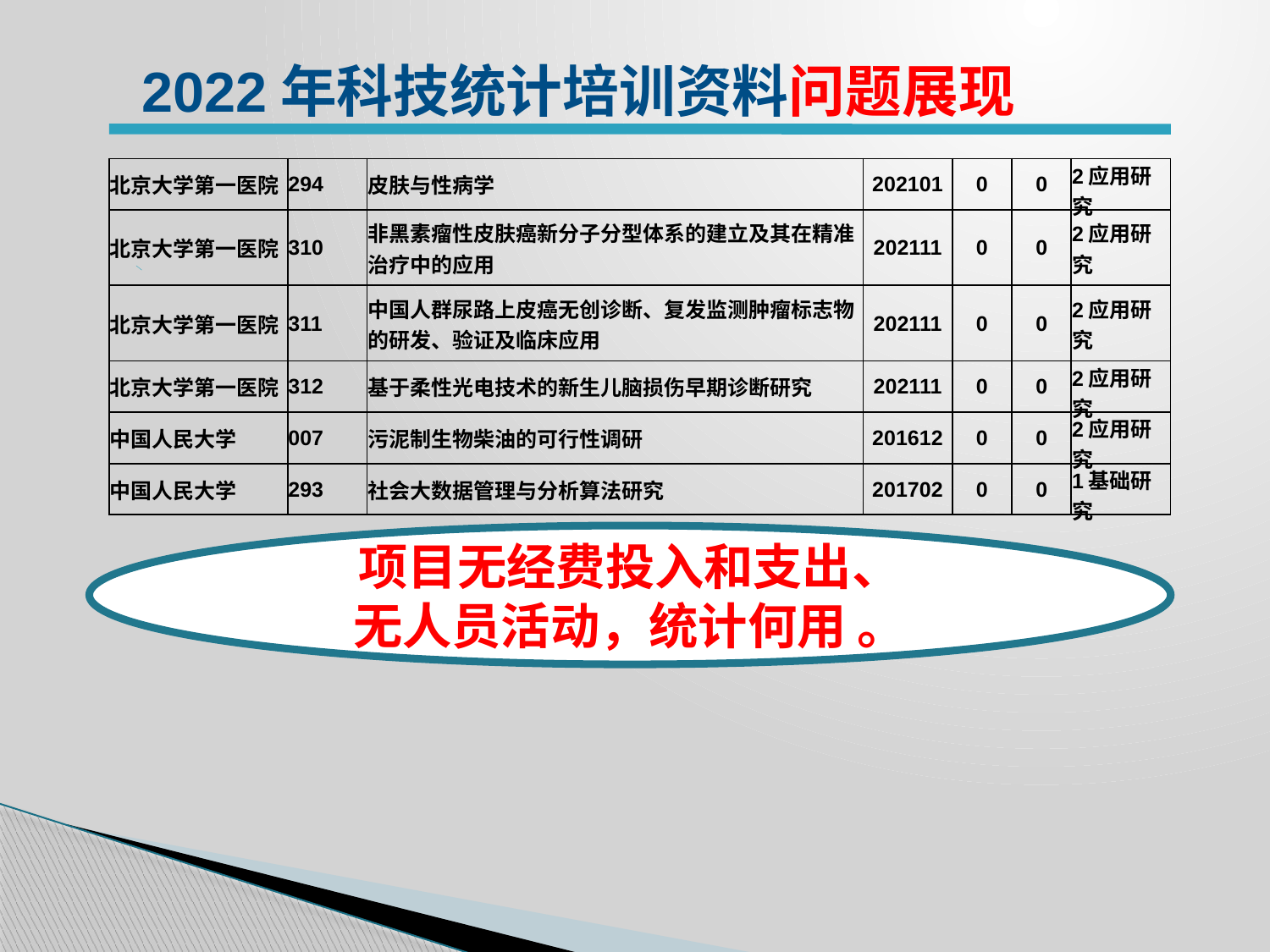

2022年科技统计培训资料问题展现
| 北京大学第一医院 | 294 | 皮肤与性病学 | 202101 | 0 | 0 | 2应用研究 |
| --- | --- | --- | --- | --- | --- | --- |
| 北京大学第一医院 | 310 | 非黑素瘤性皮肤癌新分子分型体系的建立及其在精准治疗中的应用 | 202111 | 0 | 0 | 2应用研究 |
| 北京大学第一医院 | 311 | 中国人群尿路上皮癌无创诊断、复发监测肿瘤标志物的研发、验证及临床应用 | 202111 | 0 | 0 | 2应用研究 |
| 北京大学第一医院 | 312 | 基于柔性光电技术的新生儿脑损伤早期诊断研究 | 202111 | 0 | 0 | 2应用研究 |
| 中国人民大学 | 007 | 污泥制生物柴油的可行性调研 | 201612 | 0 | 0 | 2应用研究 |
| 中国人民大学 | 293 | 社会大数据管理与分析算法研究 | 201702 | 0 | 0 | 1基础研究 |
项目无经费投入和支出、
无人员活动，统计何用 。